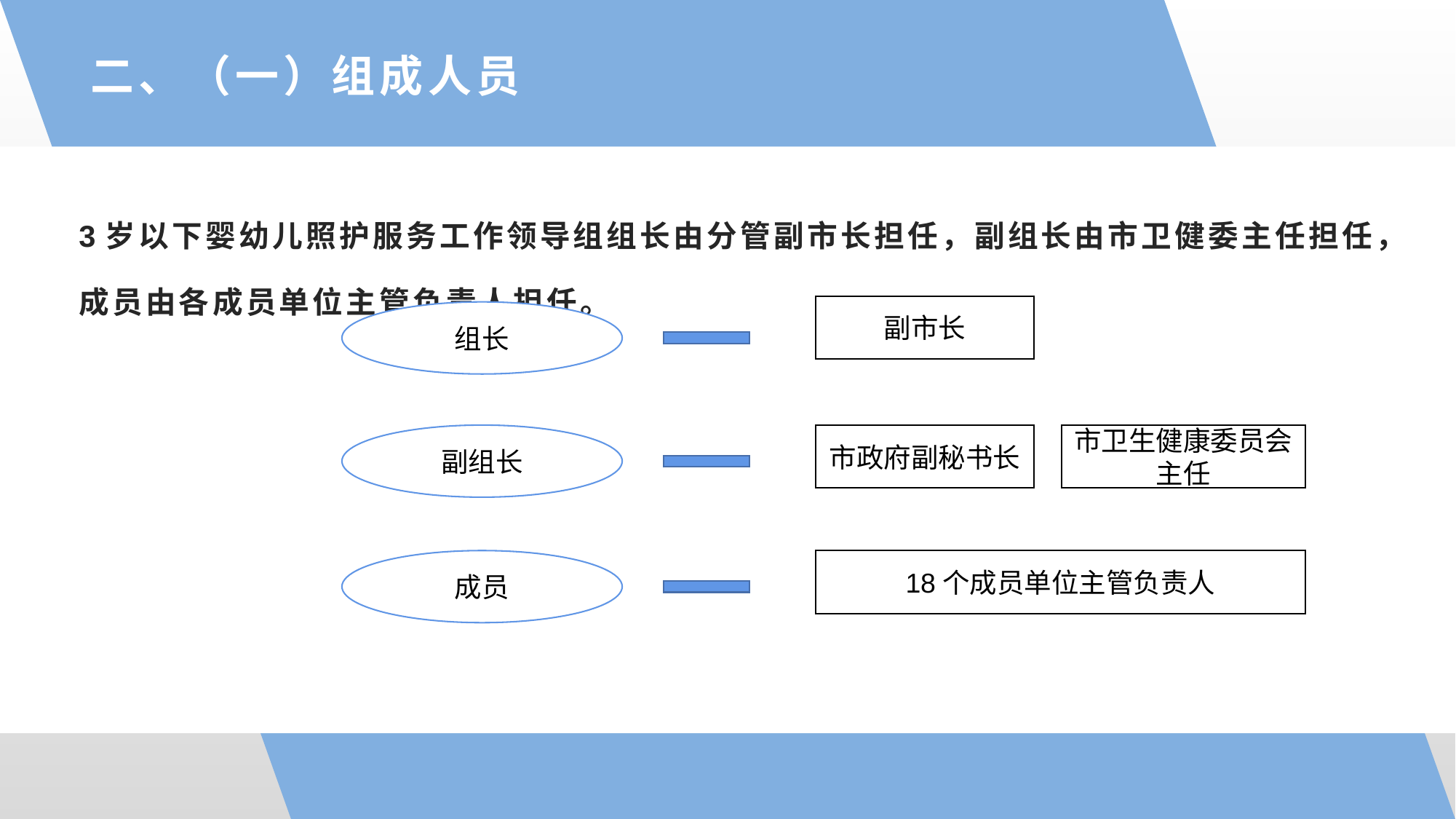

二、（一）组成人员

3岁以下婴幼儿照护服务工作领导组组长由分管副市长担任，副组长由市卫健委主任担任，成员由各成员单位主管负责人担任。

副市长
组长

市卫生健康委员会主任
副组长
市政府副秘书长

成员
18个成员单位主管负责人